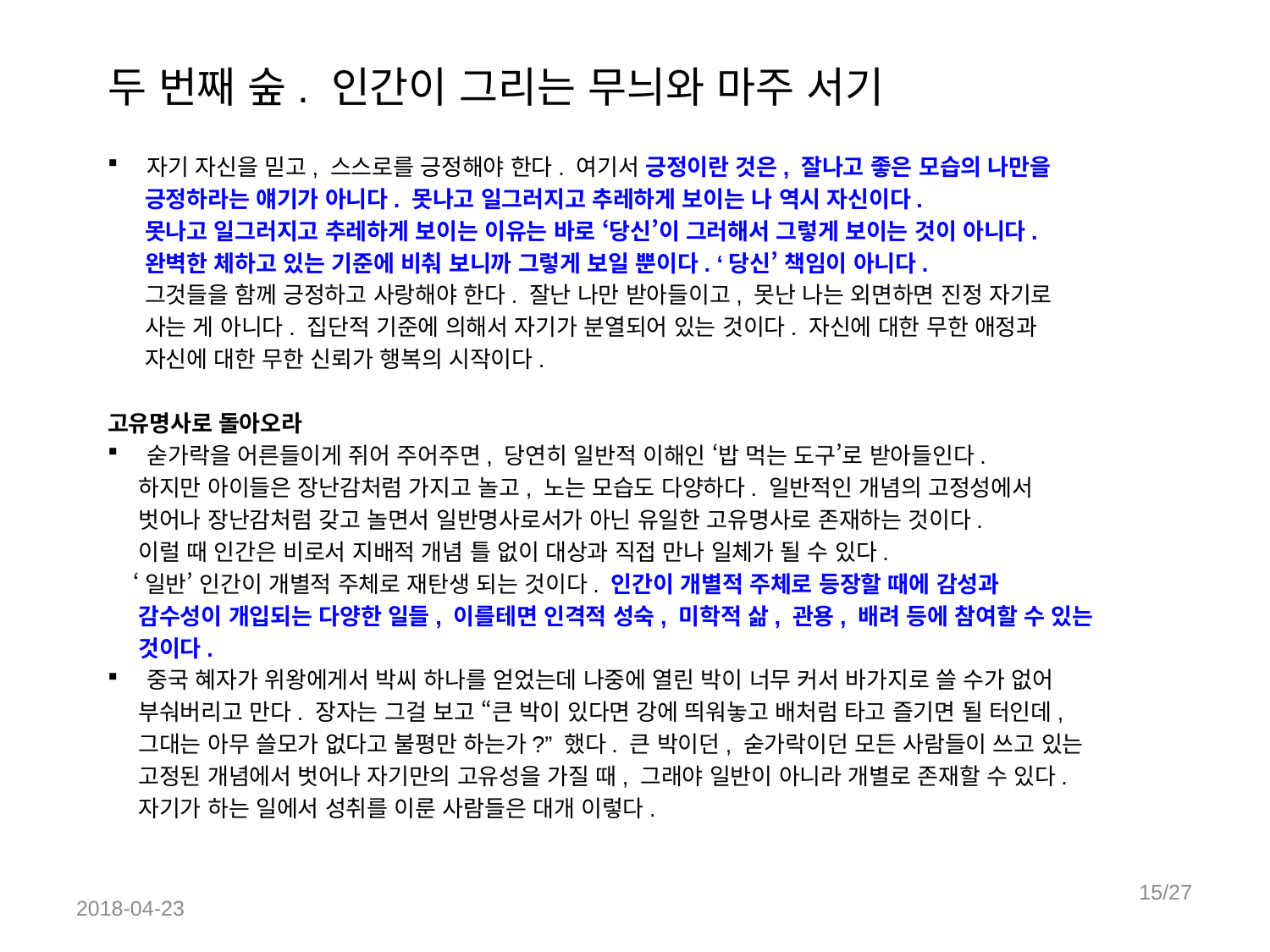

# 두 번째 숲. 인간이 그리는 무늬와 마주 서기
자기 자신을 믿고, 스스로를 긍정해야 한다. 여기서 긍정이란 것은, 잘나고 좋은 모습의 나만을
     긍정하라는 얘기가 아니다. 못나고 일그러지고 추레하게 보이는 나 역시 자신이다.
     못나고 일그러지고 추레하게 보이는 이유는 바로 ‘당신’이 그러해서 그렇게 보이는 것이 아니다.
     완벽한 체하고 있는 기준에 비춰 보니까 그렇게 보일 뿐이다. ‘당신’ 책임이 아니다.
     그것들을 함께 긍정하고 사랑해야 한다. 잘난 나만 받아들이고, 못난 나는 외면하면 진정 자기로
     사는 게 아니다. 집단적 기준에 의해서 자기가 분열되어 있는 것이다. 자신에 대한 무한 애정과
     자신에 대한 무한 신뢰가 행복의 시작이다.

고유명사로 돌아오라
숟가락을 어른들이게 쥐어 주어주면, 당연히 일반적 이해인 ‘밥 먹는 도구’로 받아들인다.
    하지만 아이들은 장난감처럼 가지고 놀고, 노는 모습도 다양하다. 일반적인 개념의 고정성에서
    벗어나 장난감처럼 갖고 놀면서 일반명사로서가 아닌 유일한 고유명사로 존재하는 것이다.
    이럴 때 인간은 비로서 지배적 개념 틀 없이 대상과 직접 만나 일체가 될 수 있다.
    ‘일반’ 인간이 개별적 주체로 재탄생 되는 것이다. 인간이 개별적 주체로 등장할 때에 감성과
    감수성이 개입되는 다양한 일들, 이를테면 인격적 성숙, 미학적 삶, 관용, 배려 등에 참여할 수 있는
    것이다.
중국 혜자가 위왕에게서 박씨 하나를 얻었는데 나중에 열린 박이 너무 커서 바가지로 쓸 수가 없어
    부숴버리고 만다. 장자는 그걸 보고 “큰 박이 있다면 강에 띄워놓고 배처럼 타고 즐기면 될 터인데,
    그대는 아무 쓸모가 없다고 불평만 하는가?” 했다. 큰 박이던, 숟가락이던 모든 사람들이 쓰고 있는
    고정된 개념에서 벗어나 자기만의 고유성을 가질 때, 그래야 일반이 아니라 개별로 존재할 수 있다.
    자기가 하는 일에서 성취를 이룬 사람들은 대개 이렇다.
15/27
2018-04-23